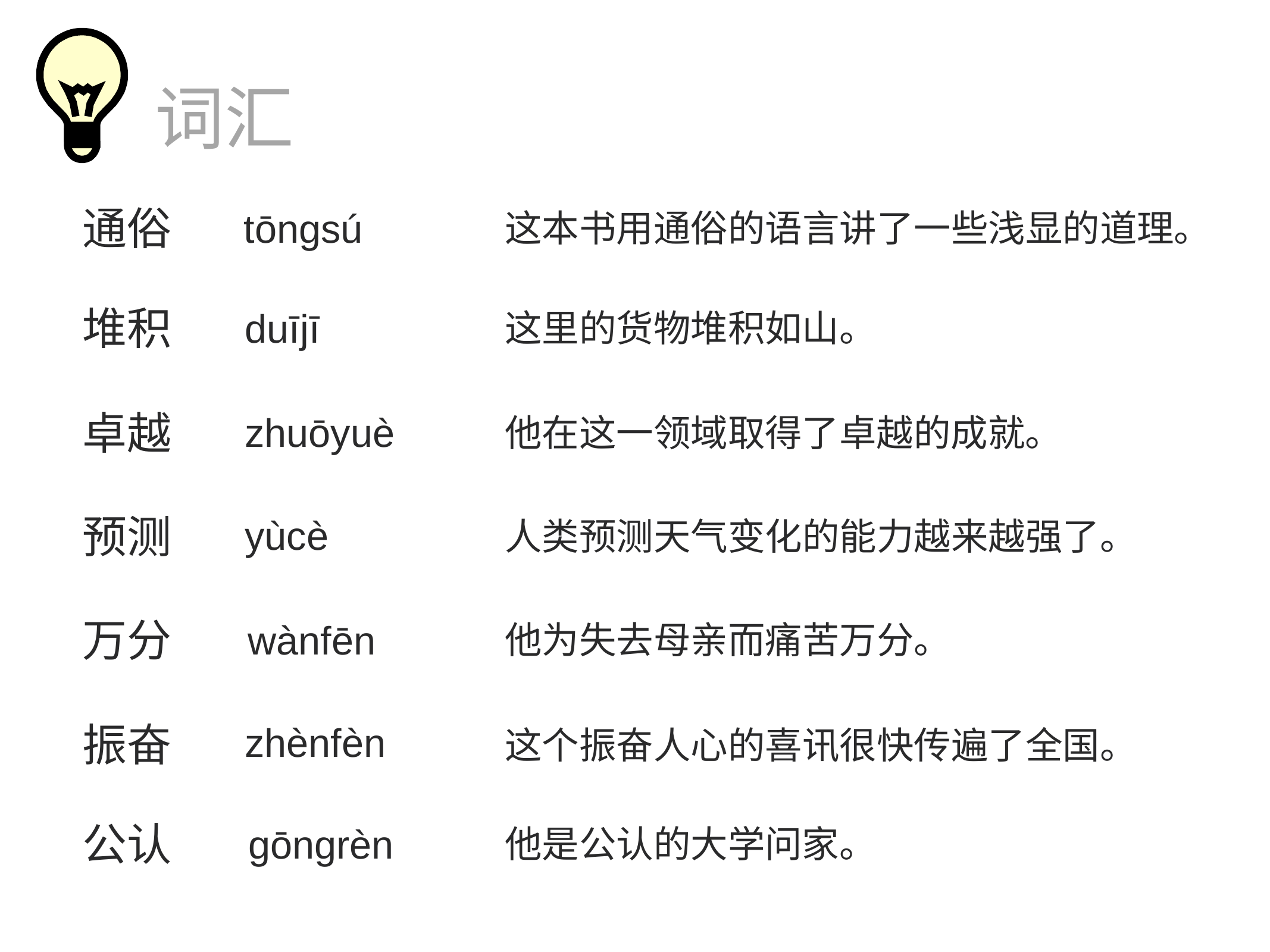

词汇
通俗
tōngsú
这本书用通俗的语言讲了一些浅显的道理。
堆积
duījī
这里的货物堆积如山。
卓越
zhuōyuè
他在这一领域取得了卓越的成就。
预测
yùcè
人类预测天气变化的能力越来越强了。
万分
wànfēn
他为失去母亲而痛苦万分。
振奋
zhènfèn
这个振奋人心的喜讯很快传遍了全国。
公认
gōngrèn
他是公认的大学问家。